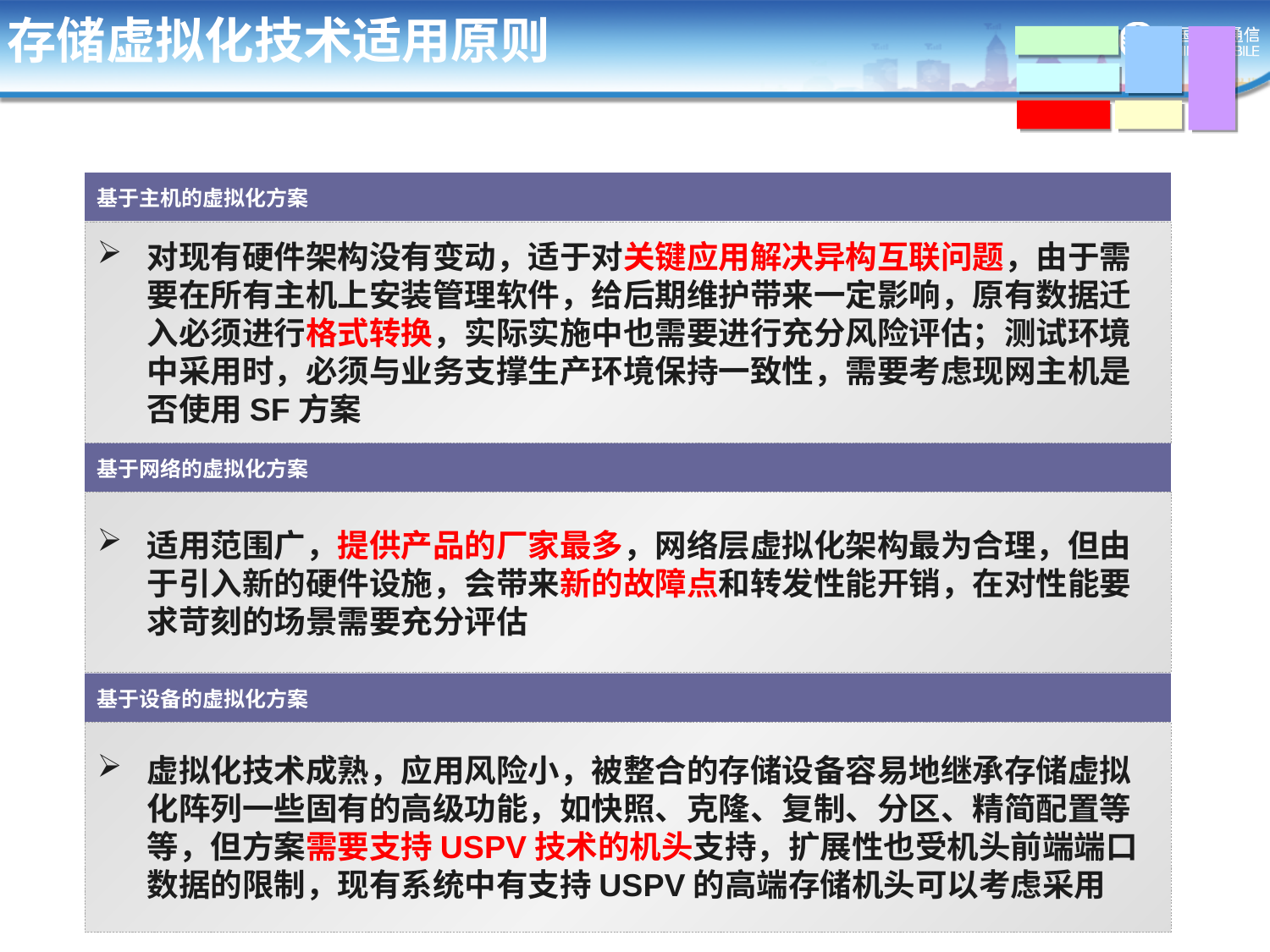

存储虚拟化技术适用原则

基于主机的虚拟化方案
对现有硬件架构没有变动，适于对关键应用解决异构互联问题，由于需要在所有主机上安装管理软件，给后期维护带来一定影响，原有数据迁入必须进行格式转换，实际实施中也需要进行充分风险评估；测试环境中采用时，必须与业务支撑生产环境保持一致性，需要考虑现网主机是否使用SF方案
基于网络的虚拟化方案
适用范围广，提供产品的厂家最多，网络层虚拟化架构最为合理，但由于引入新的硬件设施，会带来新的故障点和转发性能开销，在对性能要求苛刻的场景需要充分评估
基于设备的虚拟化方案
虚拟化技术成熟，应用风险小，被整合的存储设备容易地继承存储虚拟化阵列一些固有的高级功能，如快照、克隆、复制、分区、精简配置等等，但方案需要支持USPV技术的机头支持，扩展性也受机头前端端口数据的限制，现有系统中有支持USPV的高端存储机头可以考虑采用